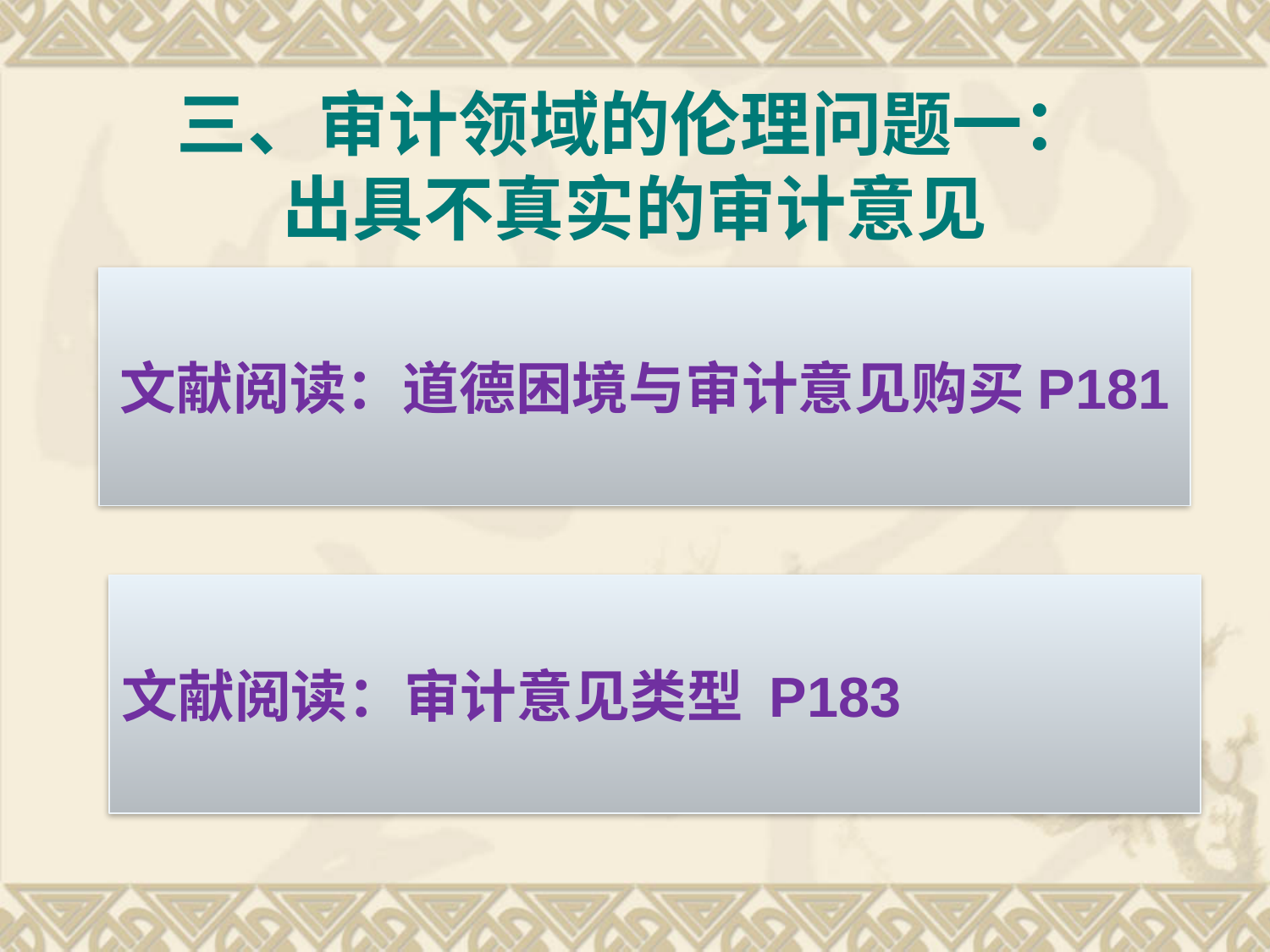

三、审计领域的伦理问题一：
出具不真实的审计意见
文献阅读：道德困境与审计意见购买P181
文献阅读：审计意见类型 P183